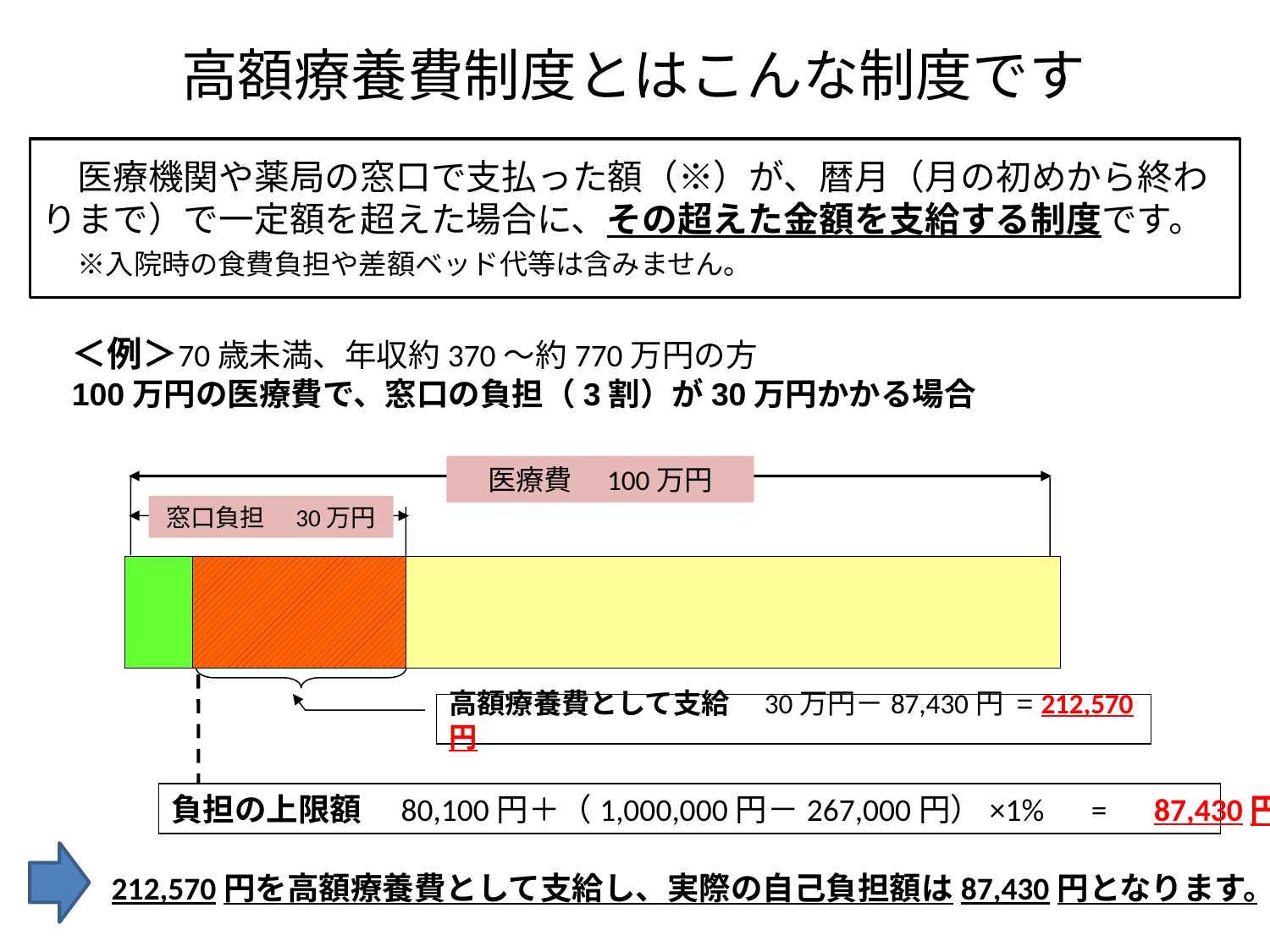

# 高額療養費制度とはこんな制度です
　医療機関や薬局の窓口で支払った額（※）が、暦月（月の初めから終わりまで）で一定額を超えた場合に、その超えた金額を支給する制度です。
　※入院時の食費負担や差額ベッド代等は含みません。
＜例＞
100万円の医療費で、窓口の負担（3割）が30万円かかる場合
70歳未満、年収約370～約770万円の方
医療費　100万円

### Chart

| Category |  |  |  |
|---|---|---|---|
|  | 72300.0 | 227700.0 | 700000.0 |

窓口負担　30万円

高額療養費として支給　30万円－87,430円 = 212,570円
負担の上限額　80,100円＋（1,000,000円－267,000円）×1%　=　87,430円

　212,570円を高額療養費として支給し、実際の自己負担額は87,430円となります。